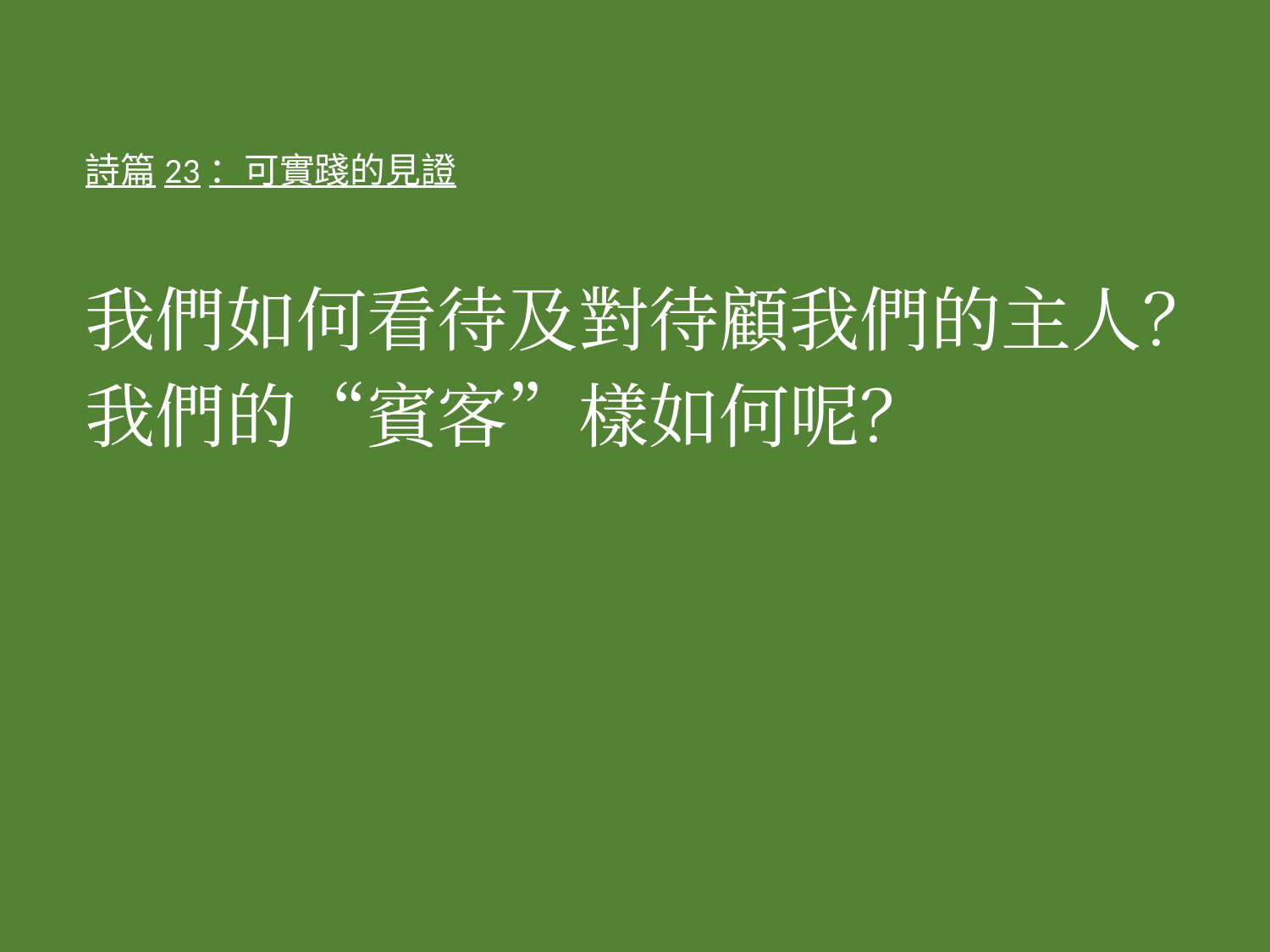

詩篇23：可實踐的見證
我們如何看待及對待顧我們的主人？我們的“賓客”樣如何呢？